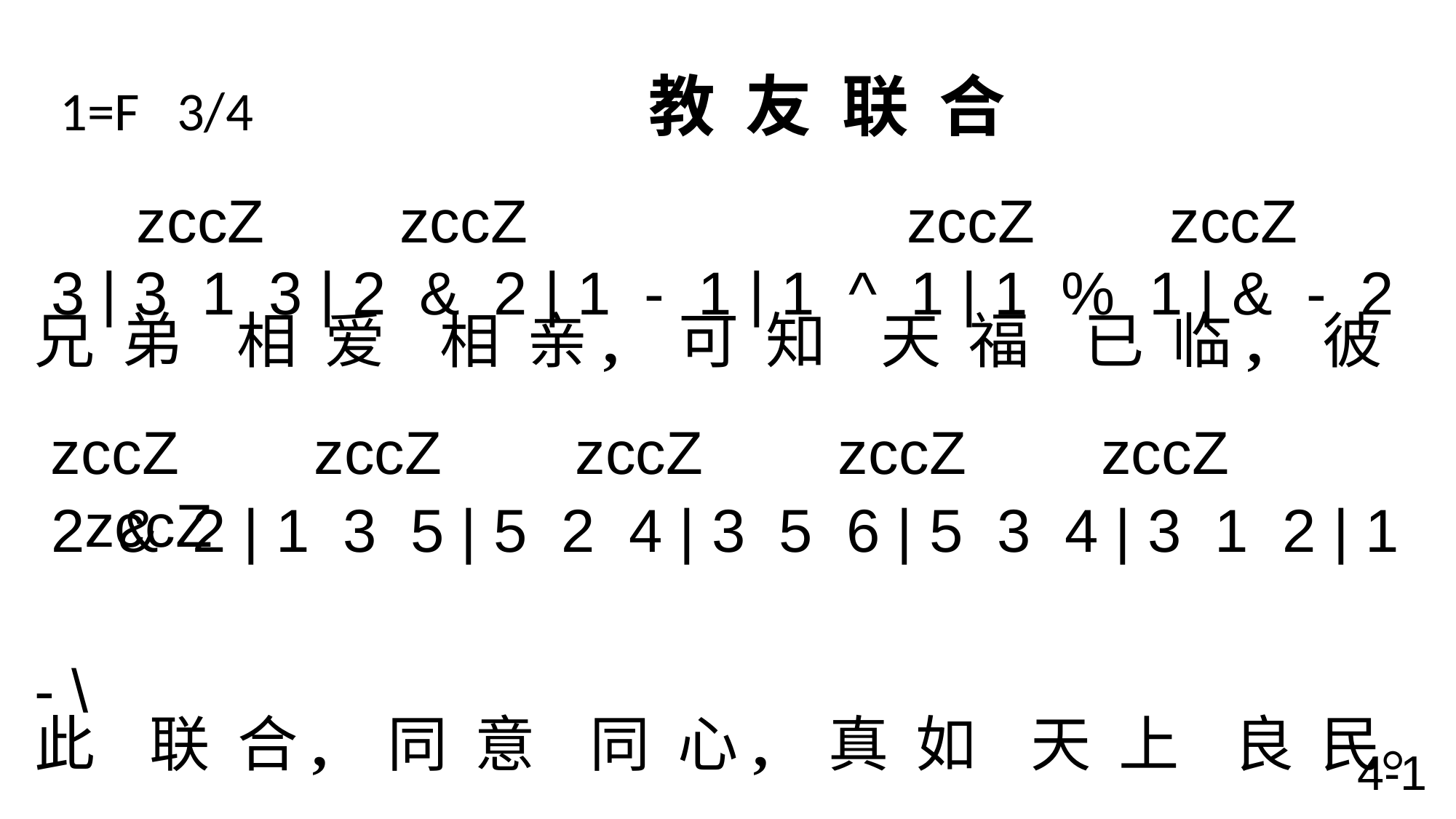

1=F   3/4                                 教  友  联  合
zccZ        zccZ                       zccZ        zccZ
 3 | 3  1  3 | 2  &  2 | 1  -  1 | 1  ^  1 | 1  %  1 | &  -  2
兄  弟    相  爱    相  亲,   可  知    天  福    已  临,   彼
 2  &  2 | 1  3  5 | 5  2  4 | 3  5  6 | 5  3  4 | 3  1  2 | 1 - \
此    联  合,   同  意    同  心,   真  如    天  上    良  民。
zccZ        zccZ         zccZ        zccZ        zccZ        zccZ
4-1